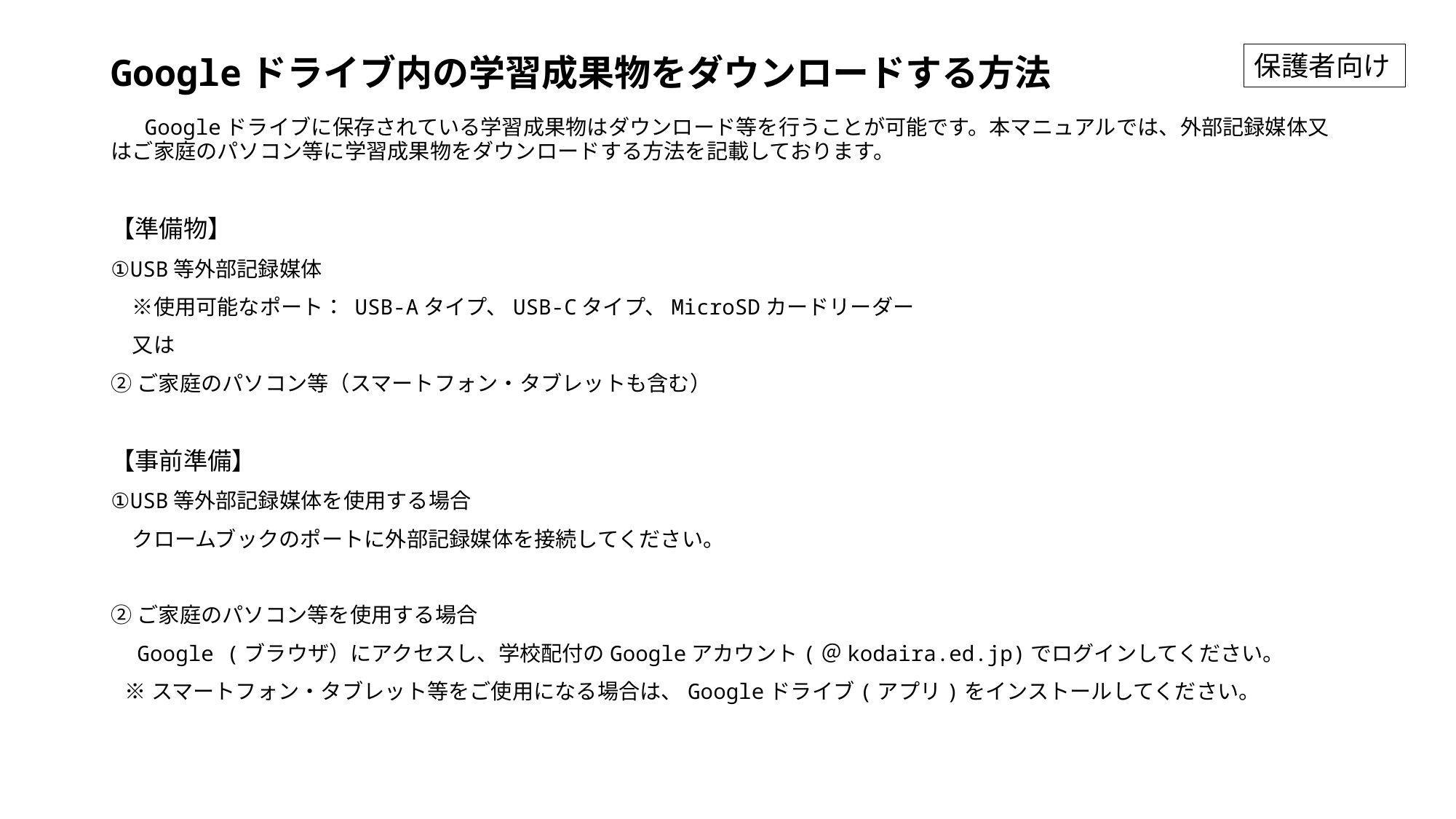

# Googleドライブ内の学習成果物をダウンロードする方法
保護者向け
　Googleドライブに保存されている学習成果物はダウンロード等を行うことが可能です。本マニュアルでは、外部記録媒体又はご家庭のパソコン等に学習成果物をダウンロードする方法を記載しております。

【準備物】
①USB等外部記録媒体
　※使用可能なポート： USB-Aタイプ、USB-Cタイプ、MicroSDカードリーダー
　又は
②ご家庭のパソコン等（スマートフォン・タブレットも含む）

【事前準備】
①USB等外部記録媒体を使用する場合
　クロームブックのポートに外部記録媒体を接続してください。

②ご家庭のパソコン等を使用する場合
　Google (ブラウザ）にアクセスし、学校配付のGoogleアカウント(＠kodaira.ed.jp)でログインしてください。
   ※スマートフォン・タブレット等をご使用になる場合は、Googleドライブ(アプリ)をインストールしてください。